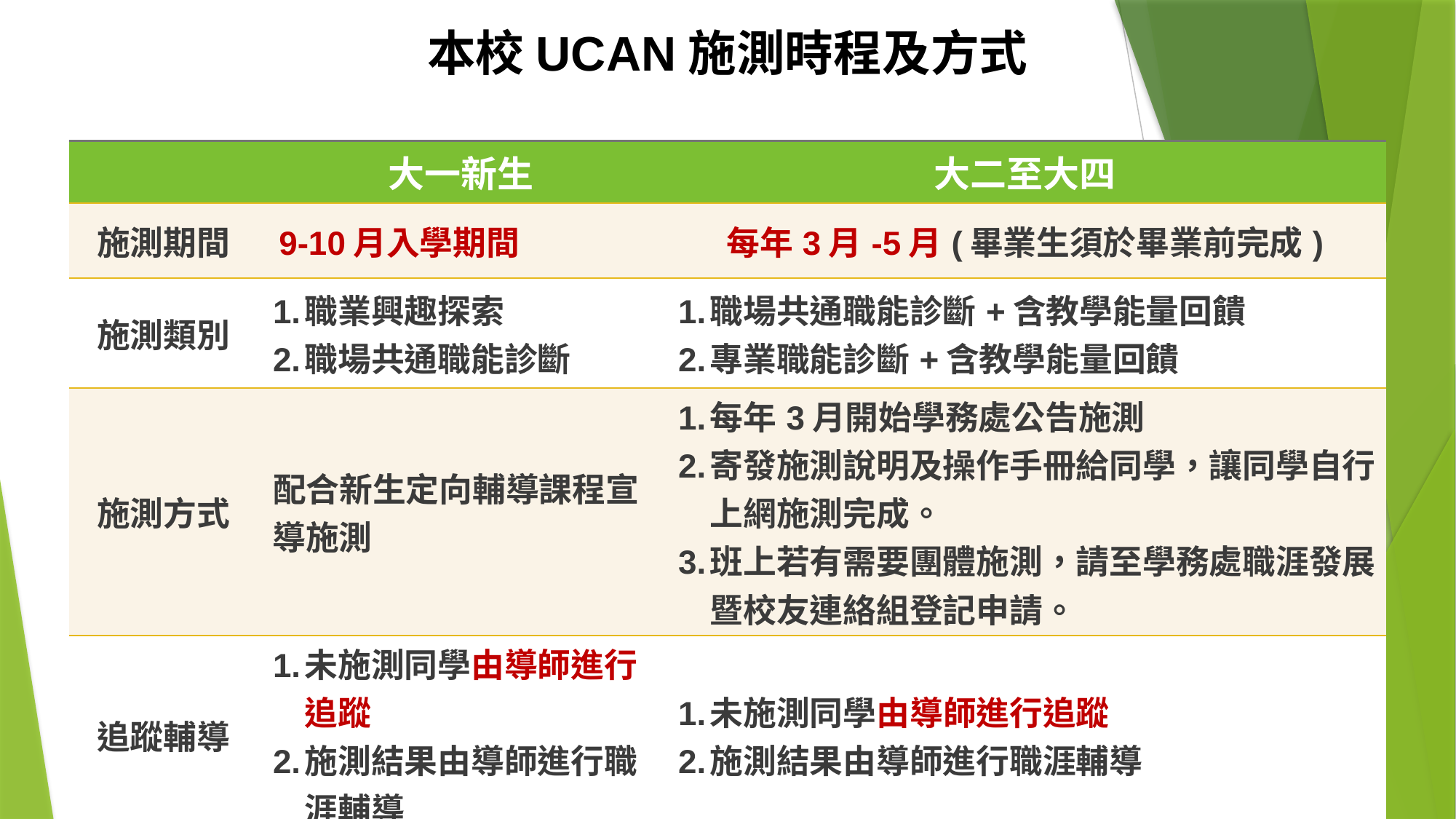

本校UCAN施測時程及方式
|  | 大一新生 | 大二至大四 |
| --- | --- | --- |
| 施測期間 | 9-10月入學期間 | 每年3月-5月(畢業生須於畢業前完成) |
| 施測類別 | 1. 職業興趣探索 2. 職場共通職能診斷 | 1. 職場共通職能診斷+含教學能量回饋 2. 專業職能診斷+含教學能量回饋 |
| 施測方式 | 配合新生定向輔導課程宣導施測 | 1. 每年3月開始學務處公告施測 2. 寄發施測說明及操作手冊給同學，讓同學自行上網施測完成。 3. 班上若有需要團體施測，請至學務處職涯發展暨校友連絡組登記申請。 |
| 追蹤輔導 | 1. 未施測同學由導師進行追蹤 2. 施測結果由導師進行職涯輔導 | 1. 未施測同學由導師進行追蹤 2. 施測結果由導師進行職涯輔導 |